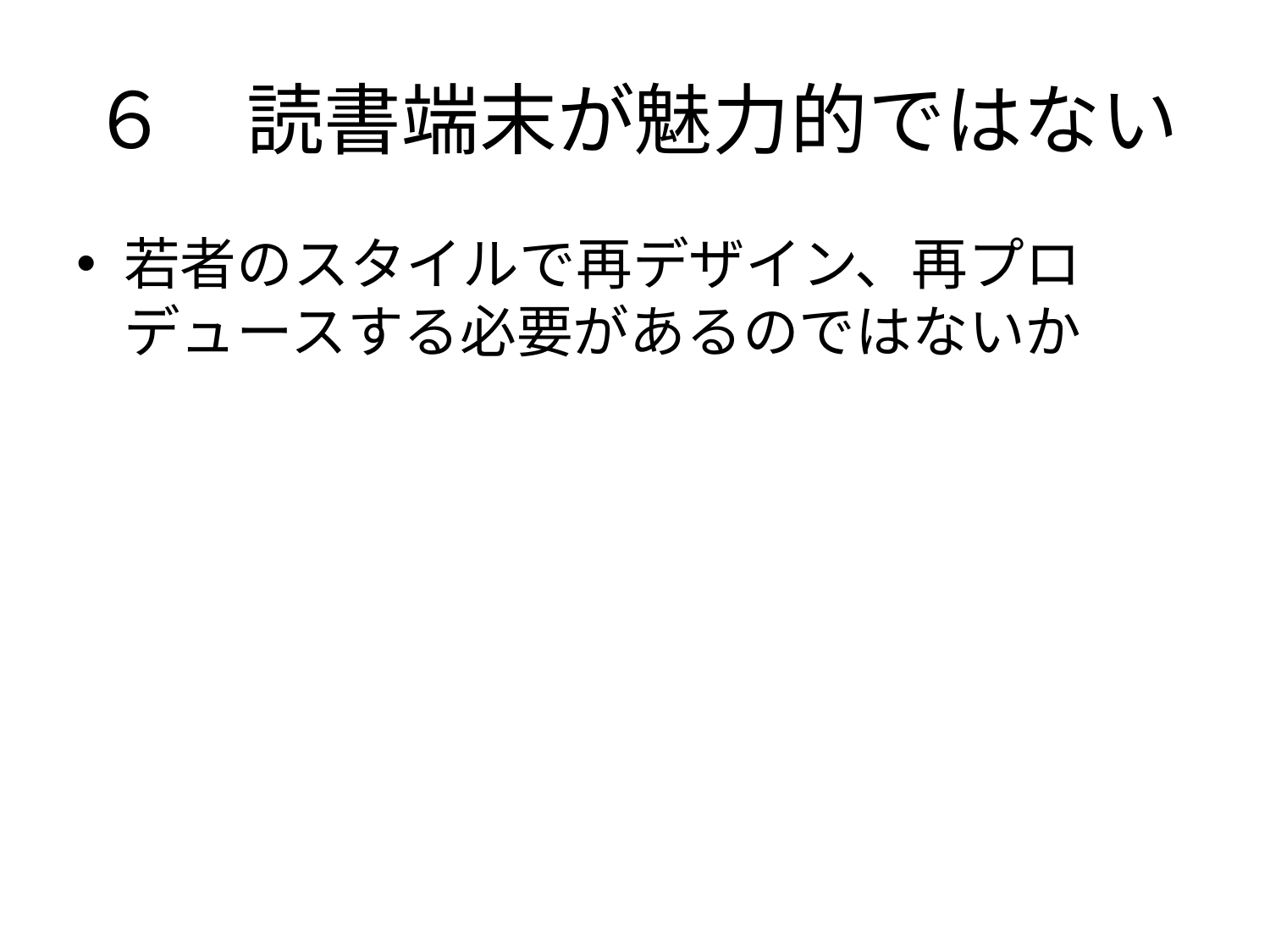

# ６　読書端末が魅力的ではない
若者のスタイルで再デザイン、再プロデュースする必要があるのではないか